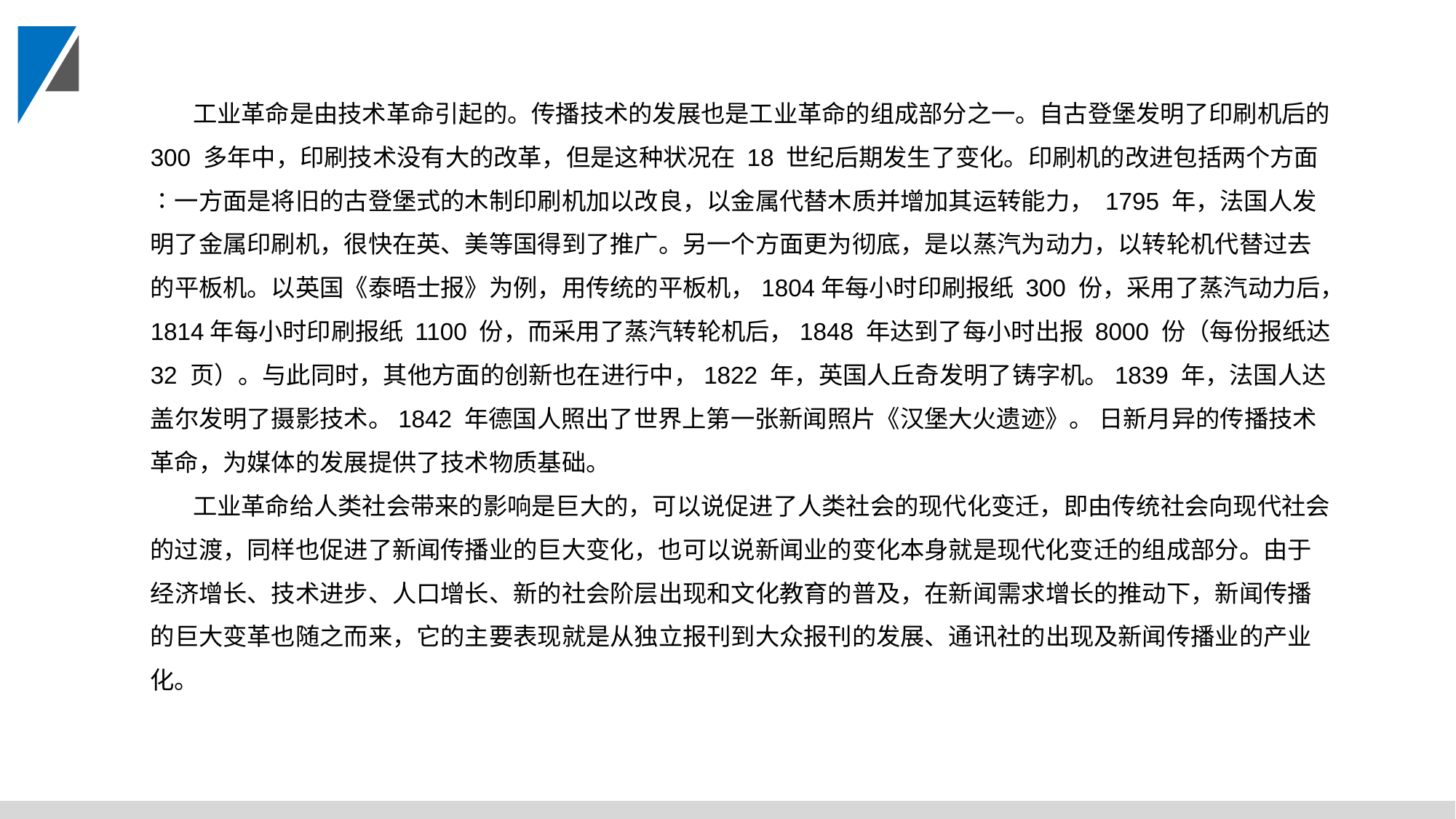

工业革命是由技术革命引起的。传播技术的发展也是工业革命的组成部分之一。自古登堡发明了印刷机后的 300 多年中，印刷技术没有大的改革，但是这种状况在 18 世纪后期发生了变化。印刷机的改进包括两个方面∶一方面是将旧的古登堡式的木制印刷机加以改良，以金属代替木质并增加其运转能力， 1795 年，法国人发明了金属印刷机，很快在英、美等国得到了推广。另一个方面更为彻底，是以蒸汽为动力，以转轮机代替过去的平板机。以英国《泰晤士报》为例，用传统的平板机，1804年每小时印刷报纸 300 份，采用了蒸汽动力后，1814年每小时印刷报纸 1100 份，而采用了蒸汽转轮机后，1848 年达到了每小时出报 8000 份（每份报纸达 32 页）。与此同时，其他方面的创新也在进行中，1822 年，英国人丘奇发明了铸字机。1839 年，法国人达盖尔发明了摄影技术。1842 年德国人照出了世界上第一张新闻照片《汉堡大火遗迹》。 日新月异的传播技术革命，为媒体的发展提供了技术物质基础。
工业革命给人类社会带来的影响是巨大的，可以说促进了人类社会的现代化变迁，即由传统社会向现代社会的过渡，同样也促进了新闻传播业的巨大变化，也可以说新闻业的变化本身就是现代化变迁的组成部分。由于经济增长、技术进步、人口增长、新的社会阶层出现和文化教育的普及，在新闻需求增长的推动下，新闻传播的巨大变革也随之而来，它的主要表现就是从独立报刊到大众报刊的发展、通讯社的出现及新闻传播业的产业化。